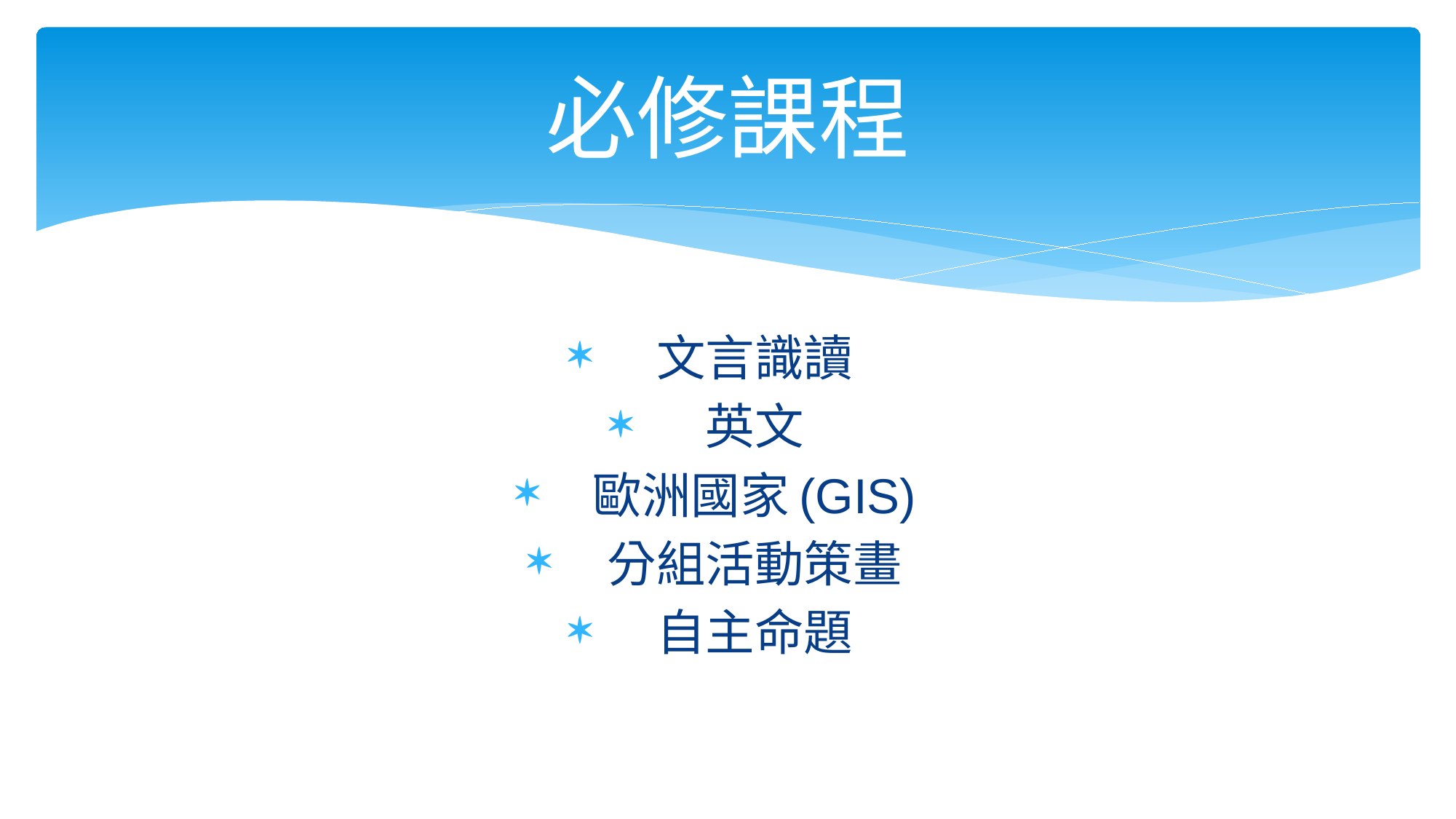

# 必修課程

文言識讀
英文
歐洲國家(GIS)
分組活動策畫
自主命題